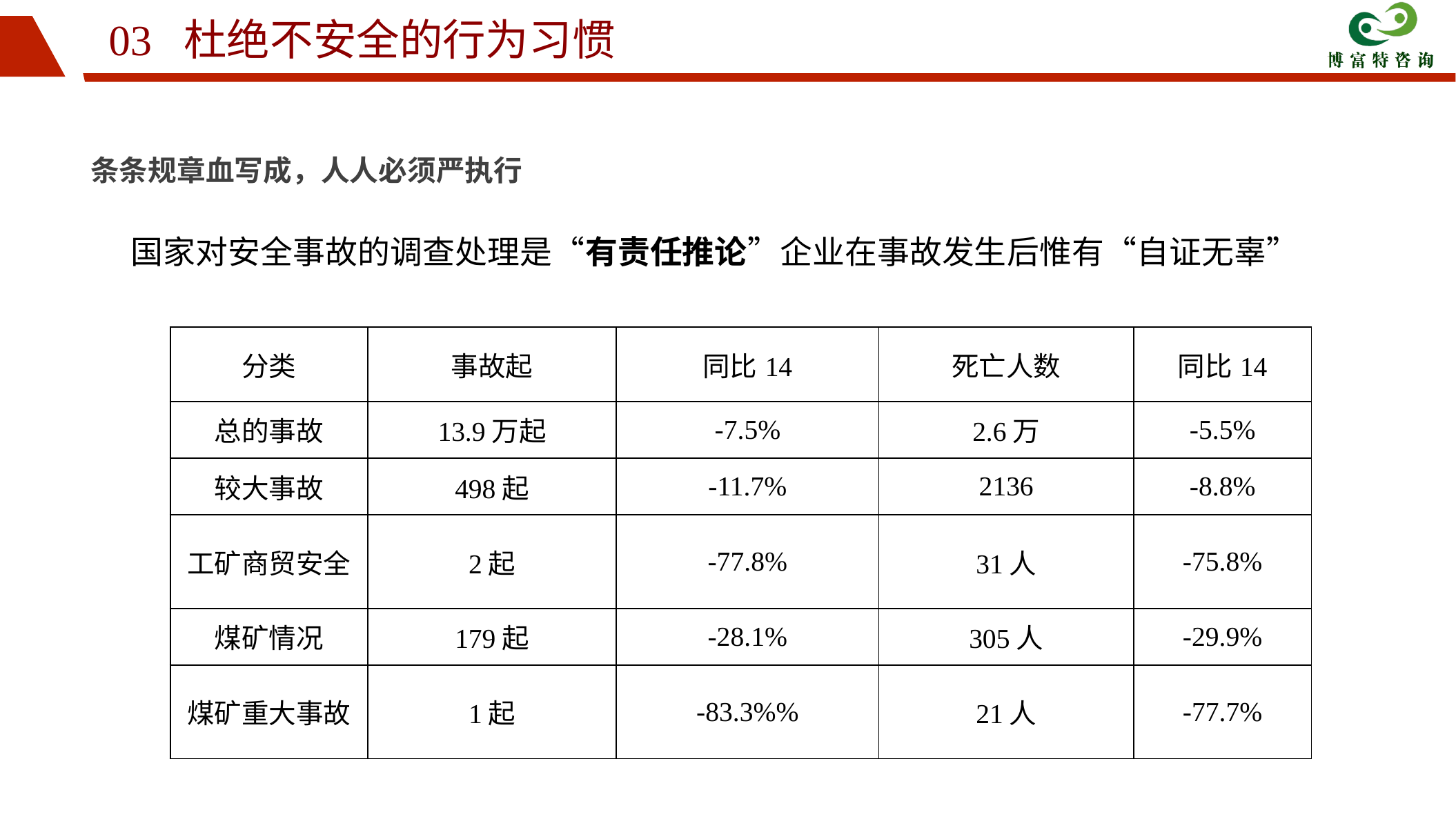

03  杜绝不安全的行为习惯

条条规章血写成，人人必须严执行
国家对安全事故的调查处理是“有责任推论”企业在事故发生后惟有“自证无辜”
| 分类 | 事故起 | 同比14 | 死亡人数 | 同比14 |
| --- | --- | --- | --- | --- |
| 总的事故 | 13.9万起 | -7.5% | 2.6万 | -5.5% |
| 较大事故 | 498起 | -11.7% | 2136 | -8.8% |
| 工矿商贸安全 | 2起 | -77.8% | 31人 | -75.8% |
| 煤矿情况 | 179起 | -28.1% | 305人 | -29.9% |
| 煤矿重大事故 | 1起 | -83.3%% | 21人 | -77.7% |